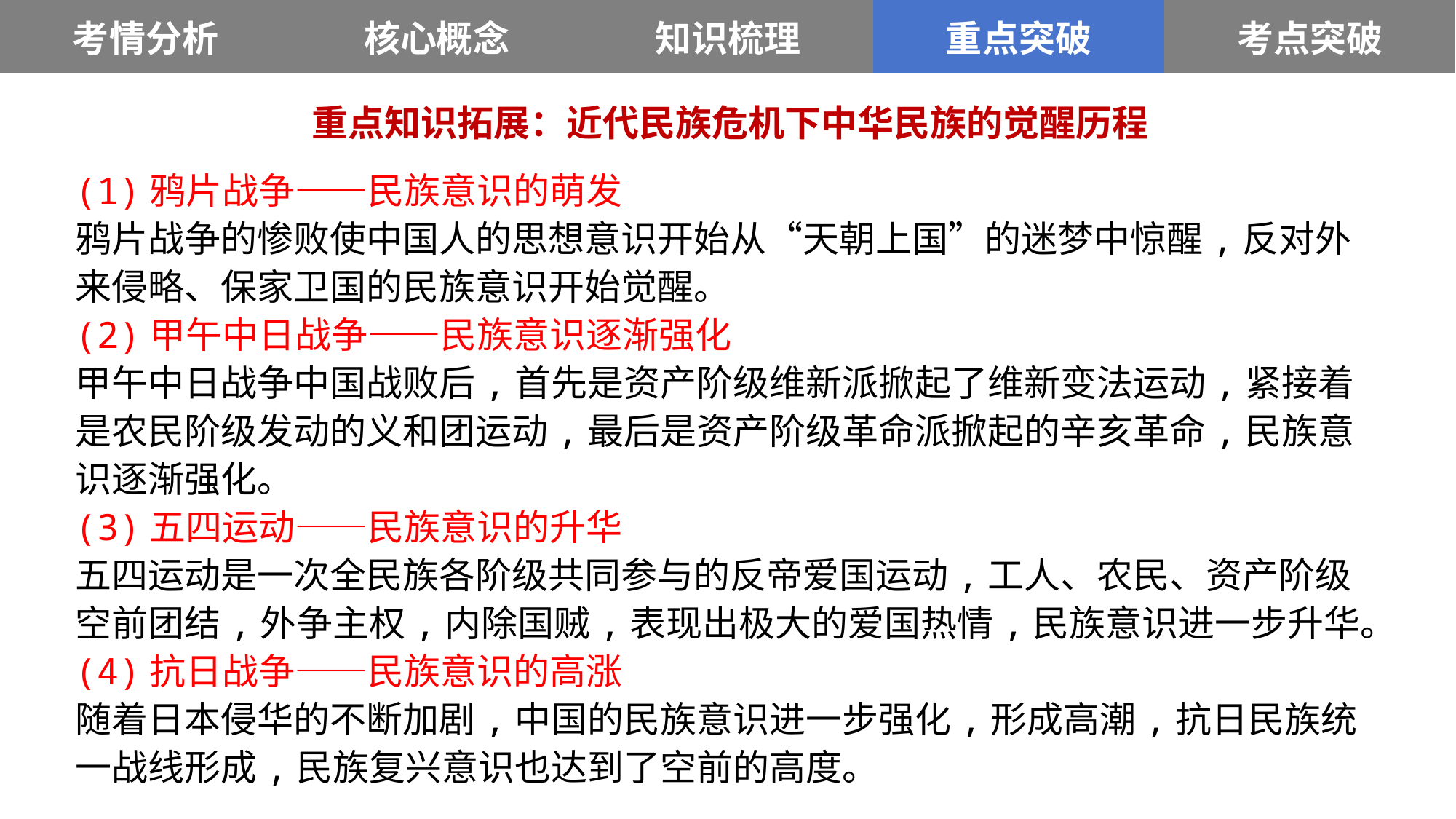

| 考情分析 | 核心概念 | 知识梳理 | 重点突破 | 考点突破 |
| --- | --- | --- | --- | --- |
重点知识拓展：近代民族危机下中华民族的觉醒历程
(1)鸦片战争——民族意识的萌发
鸦片战争的惨败使中国人的思想意识开始从“天朝上国”的迷梦中惊醒,反对外来侵略、保家卫国的民族意识开始觉醒。
(2)甲午中日战争——民族意识逐渐强化
甲午中日战争中国战败后,首先是资产阶级维新派掀起了维新变法运动,紧接着是农民阶级发动的义和团运动,最后是资产阶级革命派掀起的辛亥革命,民族意识逐渐强化。
(3)五四运动——民族意识的升华
五四运动是一次全民族各阶级共同参与的反帝爱国运动,工人、农民、资产阶级空前团结,外争主权,内除国贼,表现出极大的爱国热情,民族意识进一步升华。
(4)抗日战争——民族意识的高涨
随着日本侵华的不断加剧,中国的民族意识进一步强化,形成高潮,抗日民族统一战线形成,民族复兴意识也达到了空前的高度。